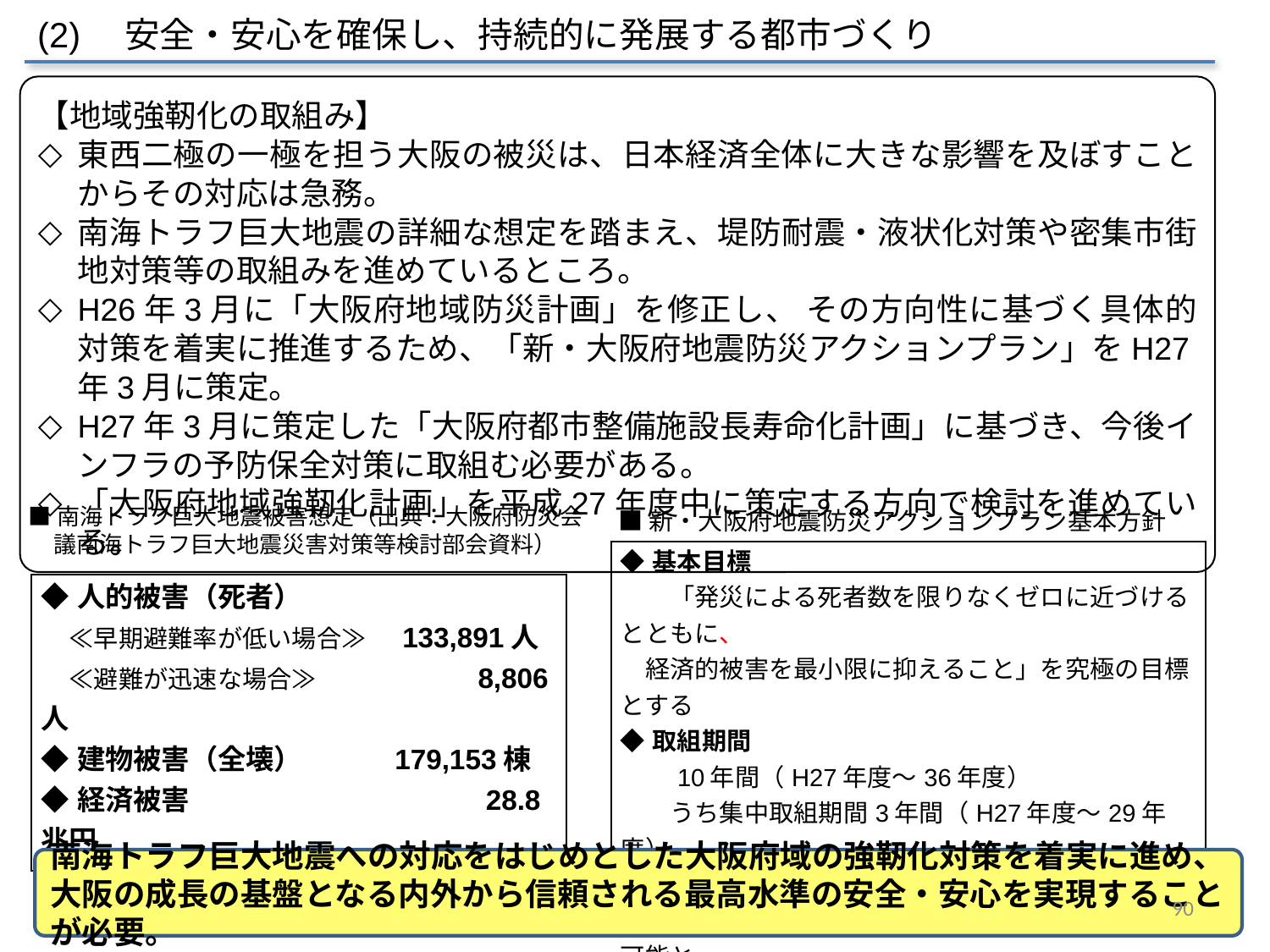

(2)　安全・安心を確保し、持続的に発展する都市づくり
【地域強靭化の取組み】
東西二極の一極を担う大阪の被災は、日本経済全体に大きな影響を及ぼすことからその対応は急務。
南海トラフ巨大地震の詳細な想定を踏まえ、堤防耐震・液状化対策や密集市街地対策等の取組みを進めているところ。
H26年3月に「大阪府地域防災計画」を修正し、 その方向性に基づく具体的対策を着実に推進するため、「新・大阪府地震防災アクションプラン」をH27年3月に策定。
H27年3月に策定した「大阪府都市整備施設長寿命化計画」に基づき、今後インフラの予防保全対策に取組む必要がある。
「大阪府地域強靭化計画」を平成27年度中に策定する方向で検討を進めている。
■南海トラフ巨大地震被害想定（出典：大阪府防災会議南海トラフ巨大地震災害対策等検討部会資料）
■新・大阪府地震防災アクションプラン基本方針
| ◆基本目標 　　「発災による死者数を限りなくゼロに近づけるとともに、 　経済的被害を最小限に抑えること」を究極の目標とする ◆取組期間 　　10年間（H27年度～36年度） 　　うち集中取組期間3年間（H27年度～29年度） ◆被害軽減目標 　　上記取組期間（3年、10年）において、達成可能と 　見込む被害軽減目標をできる限り定量的に明示 |
| --- |
| ◆人的被害（死者） 　≪早期避難率が低い場合≫　133,891人 　≪避難が迅速な場合≫　　　　　　 8,806人 ◆建物被害（全壊）　　　179,153棟 ◆経済被害　　　　　　　　　　 28.8兆円 　・資産等の被害額　　　23.2兆円 　・生産、サービス低下　5.6兆円 |
| --- |
南海トラフ巨大地震への対応をはじめとした大阪府域の強靭化対策を着実に進め、大阪の成長の基盤となる内外から信頼される最高水準の安全・安心を実現することが必要。
90